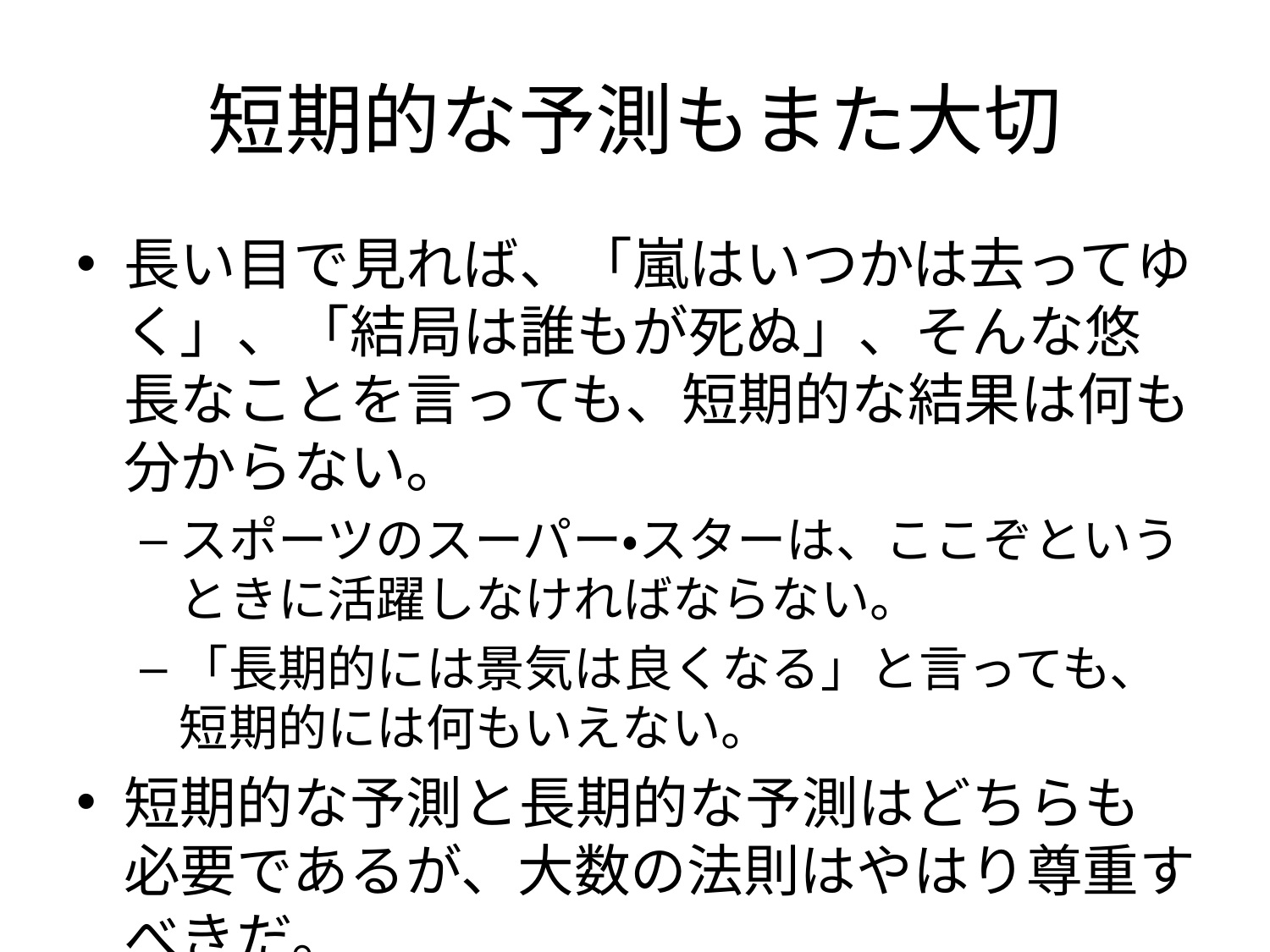

# 短期的な予測もまた大切
長い目で見れば、「嵐はいつかは去ってゆく」、「結局は誰もが死ぬ」、そんな悠長なことを言っても、短期的な結果は何も分からない。
スポーツのスーパー・スターは、ここぞというときに活躍しなければならない。
「長期的には景気は良くなる」と言っても、短期的には何もいえない。
短期的な予測と長期的な予測はどちらも必要であるが、大数の法則はやはり尊重すべきだ。